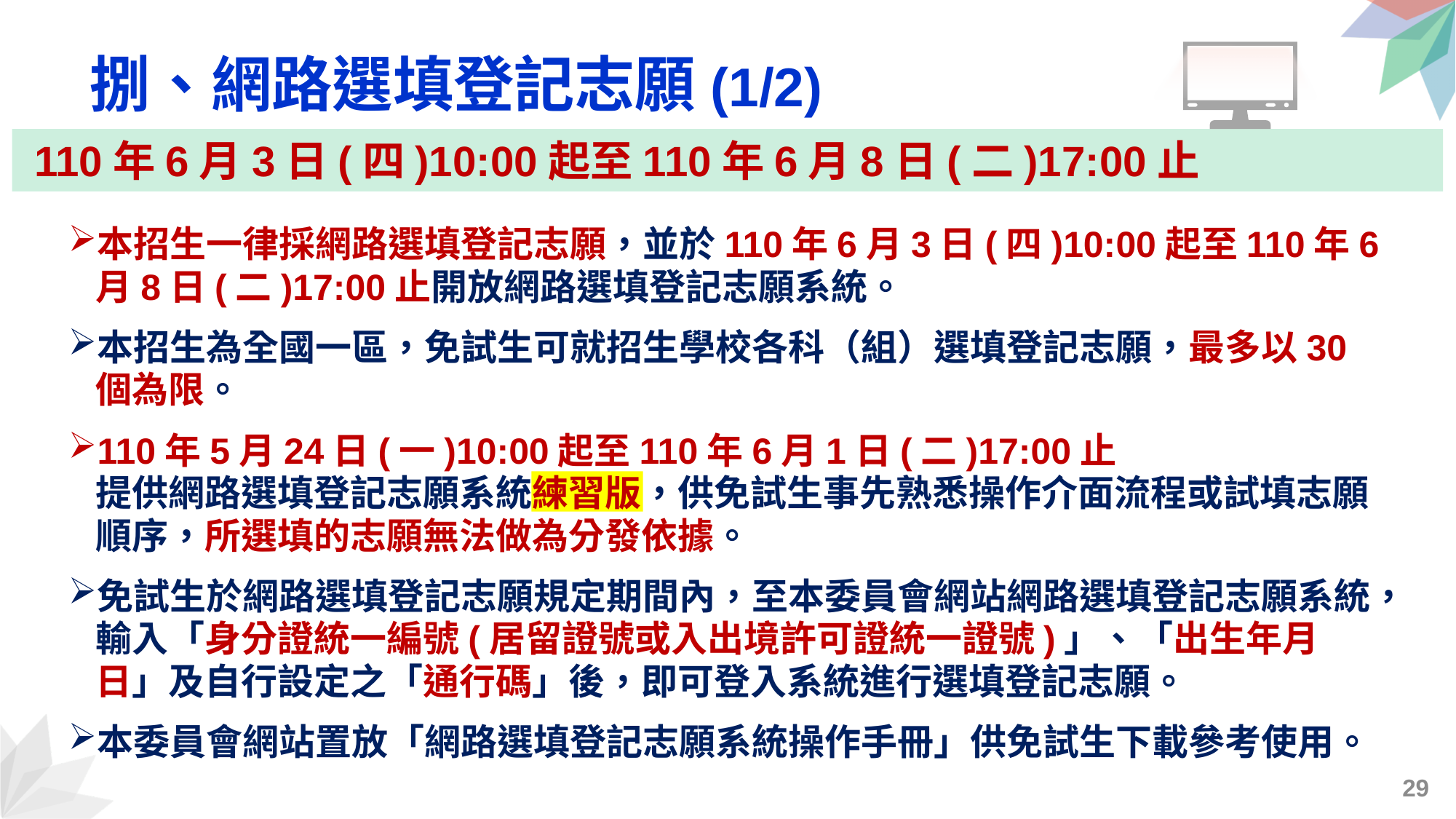

捌、網路選填登記志願(1/2)
110年6月3日(四)10:00起至110年6月8日(二)17:00止
本招生一律採網路選填登記志願，並於110年6月3日(四)10:00起至110年6月8日(二)17:00止開放網路選填登記志願系統。
本招生為全國一區，免試生可就招生學校各科（組）選填登記志願，最多以30個為限。
110年5月24日(一)10:00起至110年6月1日(二)17:00止
提供網路選填登記志願系統練習版，供免試生事先熟悉操作介面流程或試填志願順序，所選填的志願無法做為分發依據。
免試生於網路選填登記志願規定期間內，至本委員會網站網路選填登記志願系統，輸入「身分證統一編號(居留證號或入出境許可證統一證號)」、「出生年月日」及自行設定之「通行碼」後，即可登入系統進行選填登記志願。
本委員會網站置放「網路選填登記志願系統操作手冊」供免試生下載參考使用。

29